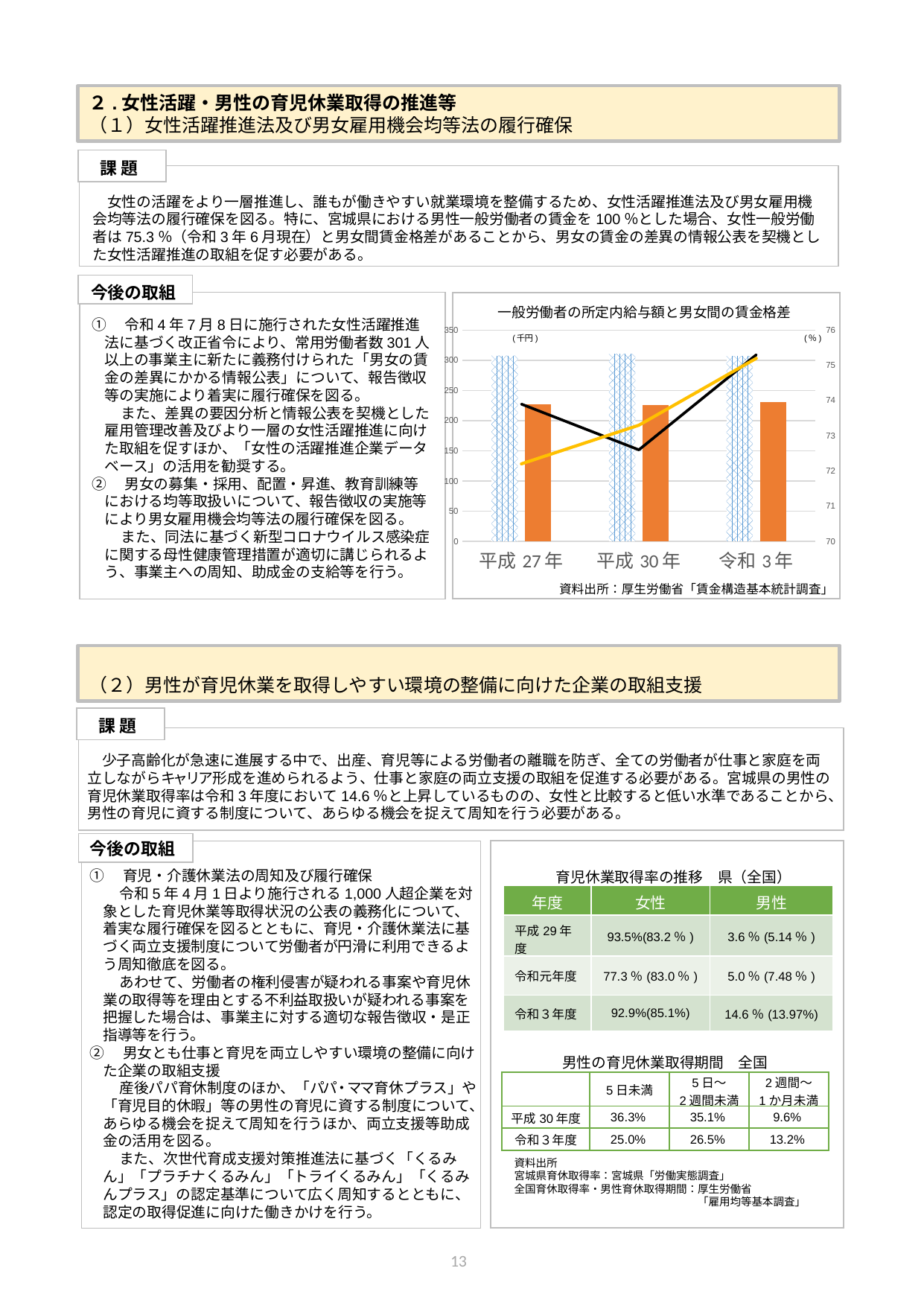

２.女性活躍・男性の育児休業取得の推進等
（１）女性活躍推進法及び男女雇用機会均等法の履行確保

課 題

　女性の活躍をより一層推進し、誰もが働きやすい就業環境を整備するため、女性活躍推進法及び男女雇用機会均等法の履行確保を図る。特に、宮城県における男性一般労働者の賃金を100％とした場合、女性一般労働者は75.3％（令和3年6月現在）と男女間賃金格差があることから、男女の賃金の差異の情報公表を契機とした女性活躍推進の取組を促す必要がある。
あ
今後の取組

一般労働者の所定内給与額と男女間の賃金格差
①　令和4年7月8日に施行された女性活躍推進法に基づく改正省令により、常用労働者数301人以上の事業主に新たに義務付けられた「男女の賃金の差異にかかる情報公表」について、報告徴収等の実施により着実に履行確保を図る。
　　また、差異の要因分析と情報公表を契機とした雇用管理改善及びより一層の女性活躍推進に向けた取組を促すほか、「女性の活躍推進企業データベース」の活用を勧奨する。
②　男女の募集・採用、配置・昇進、教育訓練等における均等取扱いについて、報告徴収の実施等により男女雇用機会均等法の履行確保を図る。
　　また、同法に基づく新型コロナウイルス感染症に関する母性健康管理措置が適切に講じられるよう、事業主への周知、助成金の支給等を行う。

### Chart

| Category | 男性(県) | 女性(県) | 男女間格差(県) | 男女間格差(全国) |
|---|---|---|---|---|
| 平成27年 | 307.9 | 227.5 | 73.9 | 72.2 |
| 平成30年 | 310.6 | 225.6 | 72.6 | 73.3 |
| 令和3年 | 307.2 | 231.3 | 75.3 | 75.2 |
資料出所：厚生労働省「賃金構造基本統計調査」

（２）男性が育児休業を取得しやすい環境の整備に向けた企業の取組支援

課 題

　少子高齢化が急速に進展する中で、出産、育児等による労働者の離職を防ぎ、全ての労働者が仕事と家庭を両立しながらキャリア形成を進められるよう、仕事と家庭の両立支援の取組を促進する必要がある。宮城県の男性の育児休業取得率は令和3年度において14.6％と上昇しているものの、女性と比較すると低い水準であることから、男性の育児に資する制度について、あらゆる機会を捉えて周知を行う必要がある。
今後の取組
あ

①　育児・介護休業法の周知及び履行確保
　　令和5年4月1日より施行される1,000人超企業を対象とした育児休業等取得状況の公表の義務化について、着実な履行確保を図るとともに、育児・介護休業法に基づく両立支援制度について労働者が円滑に利用できるよう周知徹底を図る。
　　あわせて、労働者の権利侵害が疑われる事案や育児休業の取得等を理由とする不利益取扱いが疑われる事案を把握した場合は、事業主に対する適切な報告徴収・是正指導等を行う。
②　男女とも仕事と育児を両立しやすい環境の整備に向けた企業の取組支援
　　産後パパ育休制度のほか、「パパ・ママ育休プラス」や「育児目的休暇」等の男性の育児に資する制度について、あらゆる機会を捉えて周知を行うほか、両立支援等助成金の活用を図る。
　　また、次世代育成支援対策推進法に基づく「くるみん」「プラチナくるみん」「トライくるみん」「くるみんプラス」の認定基準について広く周知するとともに、認定の取得促進に向けた働きかけを行う。

育児休業取得率の推移　県（全国）
| 年度 | 女性 | 男性 |
| --- | --- | --- |
| 平成29年度 | 93.5%(83.2％) | 3.6％(5.14％) |
| 令和元年度 | 77.3％(83.0％) | 5.0％(7.48％) |
| 令和３年度 | 92.9%(85.1%) | 14.6％(13.97%) |
男性の育児休業取得期間　全国
|  | 5日未満 | 5日～ 2週間未満 | 2週間～ 1か月未満 |
| --- | --- | --- | --- |
| 平成30年度 | 36.3% | 35.1% | 9.6% |
| 令和３年度 | 25.0% | 26.5% | 13.2% |
資料出所
宮城県育休取得率：宮城県「労働実態調査」
全国育休取得率・男性育休取得期間：厚生労働省
　　　　　　　　　　　　　　　　　「雇用均等基本調査」
13